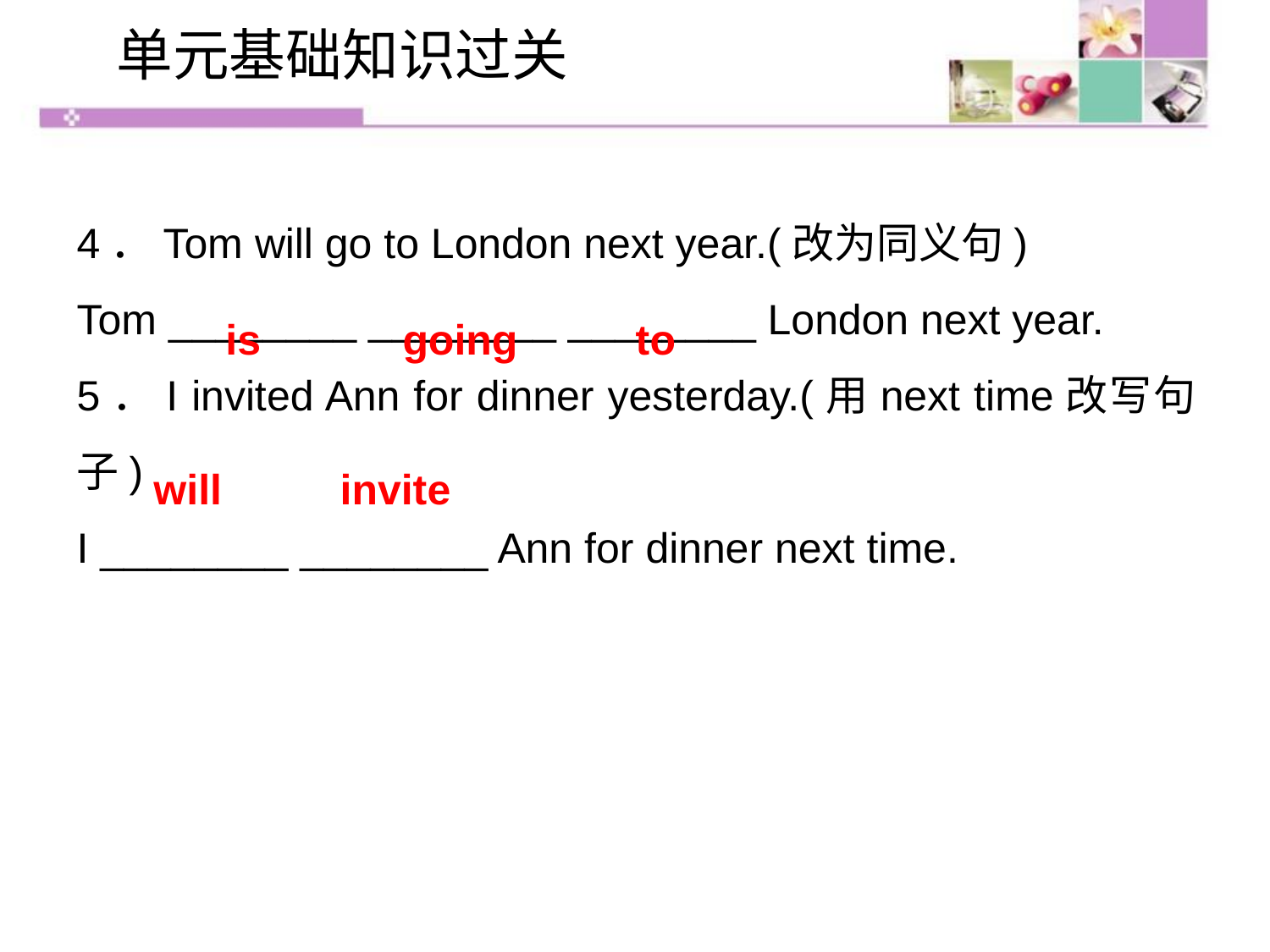

单元基础知识过关
4．Tom will go to London next year.(改为同义句)
Tom ________ ________ ________ London next year.
5．I invited Ann for dinner yesterday.(用next time改写句子)
I ________ ________ Ann for dinner next time.
is            going          to
will          invite